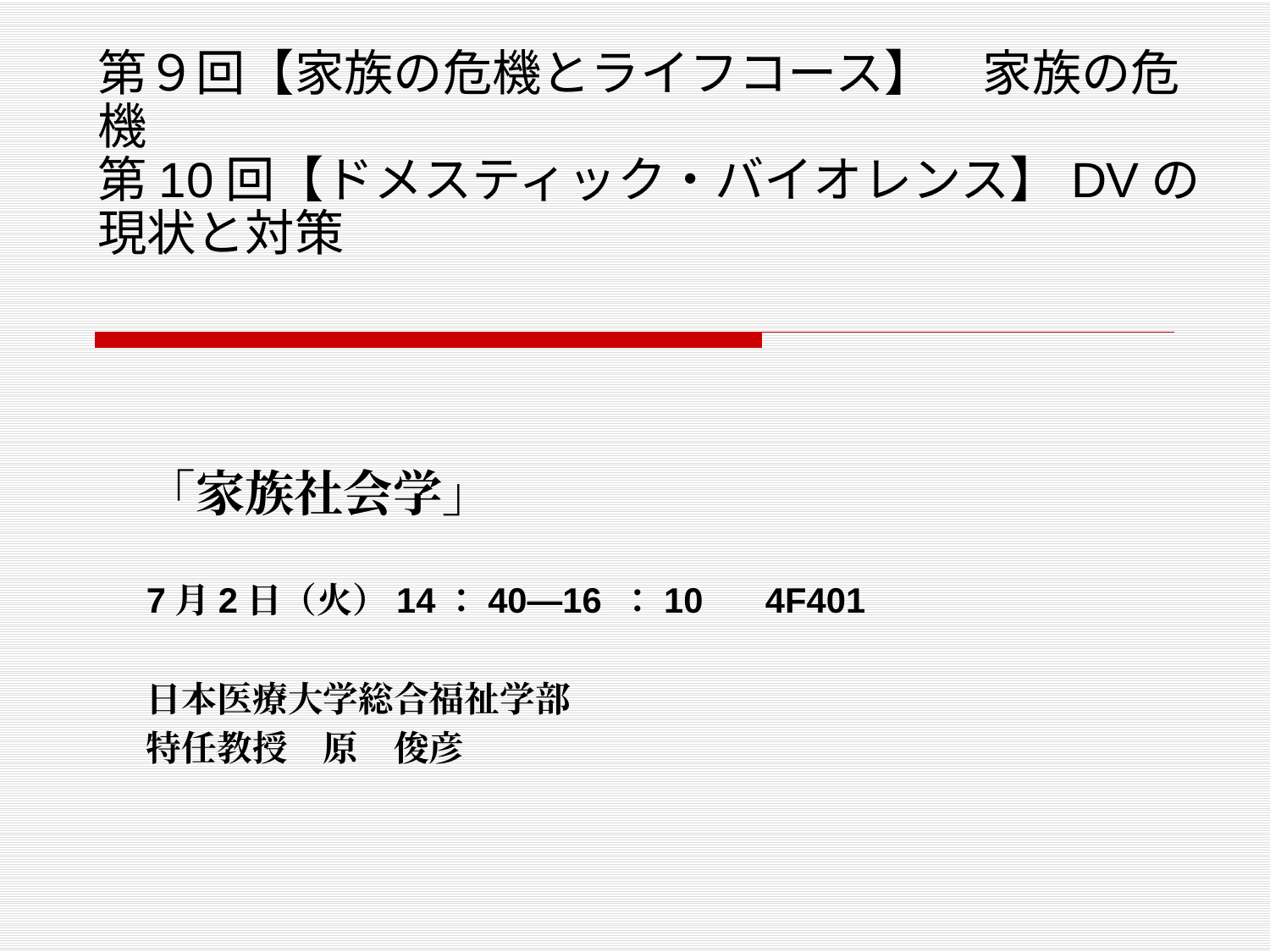

# 第９回【家族の危機とライフコース】　家族の危機 第10回【ドメスティック・バイオレンス】DVの現状と対策
「家族社会学」

7月2日（火）14：40―16 ：10 　4F401

日本医療大学総合福祉学部
特任教授　原　俊彦